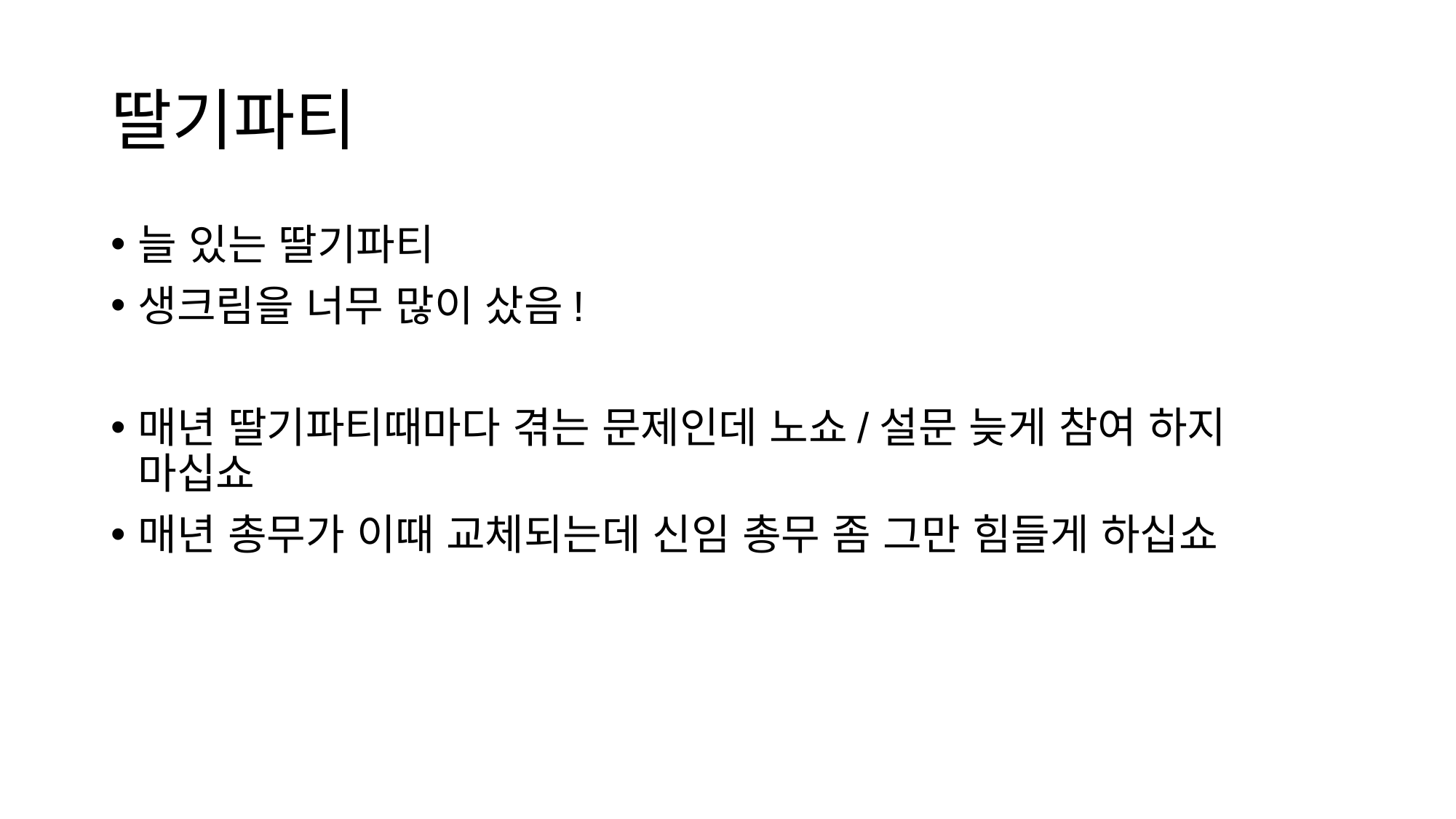

# 딸기파티
늘 있는 딸기파티
생크림을 너무 많이 샀음!

매년 딸기파티때마다 겪는 문제인데 노쇼/설문 늦게 참여 하지 마십쇼
매년 총무가 이때 교체되는데 신임 총무 좀 그만 힘들게 하십쇼